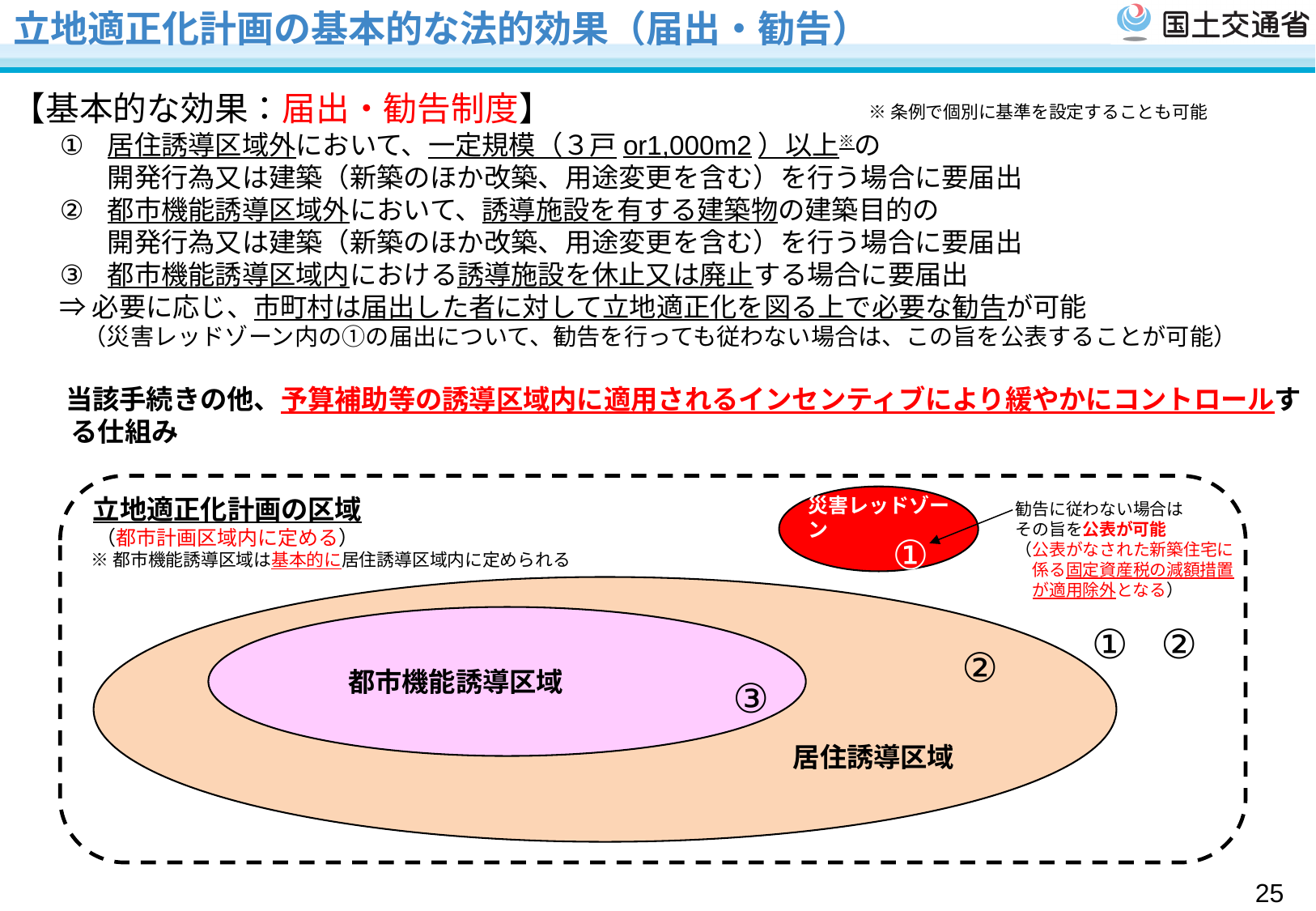

# 立地適正化計画の基本的な法的効果（届出・勧告）
【基本的な効果：届出・勧告制度】
居住誘導区域外において、一定規模（３戸or1,000m2）以上※の
開発行為又は建築（新築のほか改築、用途変更を含む）を行う場合に要届出
都市機能誘導区域外において、誘導施設を有する建築物の建築目的の
開発行為又は建築（新築のほか改築、用途変更を含む）を行う場合に要届出
都市機能誘導区域内における誘導施設を休止又は廃止する場合に要届出
　　⇒ 必要に応じ、市町村は届出した者に対して立地適正化を図る上で必要な勧告が可能
　　　（災害レッドゾーン内の①の届出について、勧告を行っても従わない場合は、この旨を公表することが可能）

　　当該手続きの他、予算補助等の誘導区域内に適用されるインセンティブにより緩やかにコントロールする仕組み
※条例で個別に基準を設定することも可能

立地適正化計画の区域
（都市計画区域内に定める）
災害レッドゾーン

勧告に従わない場合は
その旨を公表が可能
（公表がなされた新築住宅に
　係る固定資産税の減額措置
　が適用除外となる）
①
※都市機能誘導区域は基本的に居住誘導区域内に定められる
【オプション的な法的効果（主なもの）】
❶駐車場の配置の適正化を図るべき区域と、路外駐車場の配置等基準や集約駐車施設を定め、駐車場法の特例
❷老朽化施設の改修に関する計画を定め、都市計画事業認可に関する都道府県の協議・同意により認可みなし
❸住宅や誘導施設の立地誘導を促進する施設の整備・管理について区域とともに定め、当該施設の整備・管理に係る協定の締結により、承継効を付与
❹防災指針に則して宅地被害防止事業について定め、宅造法の特例により当該法の権限を市町村に付与
❺防災指針に則し、浸水被害の軽減等のための土地区画整理事業について、防災措置を講じて住宅を集約する区域（防災住宅建設区）を定め、当該区域への換地を申し出ることができる特例を付与
❻防災指針に則し、浸水被害等の災害に対する措置が講じられた土地への移転に関する事項を定め、建物についての権利設定等に係る計画を市町村が作成・公表すると、当該権利設定がなされる効果を付与
❼居住誘導区域外の跡地の管理や緑地等の整備に関する事項を定め、土地所有者に代わり市町村等が管理等を実施できる効果を付与
❽居住誘導区域外において居住調整地域を定め、市街化調整区域みなしの開発許可制度を適用
　　居住誘導区域

　　都市機能誘導区域
①
②
②
③
25